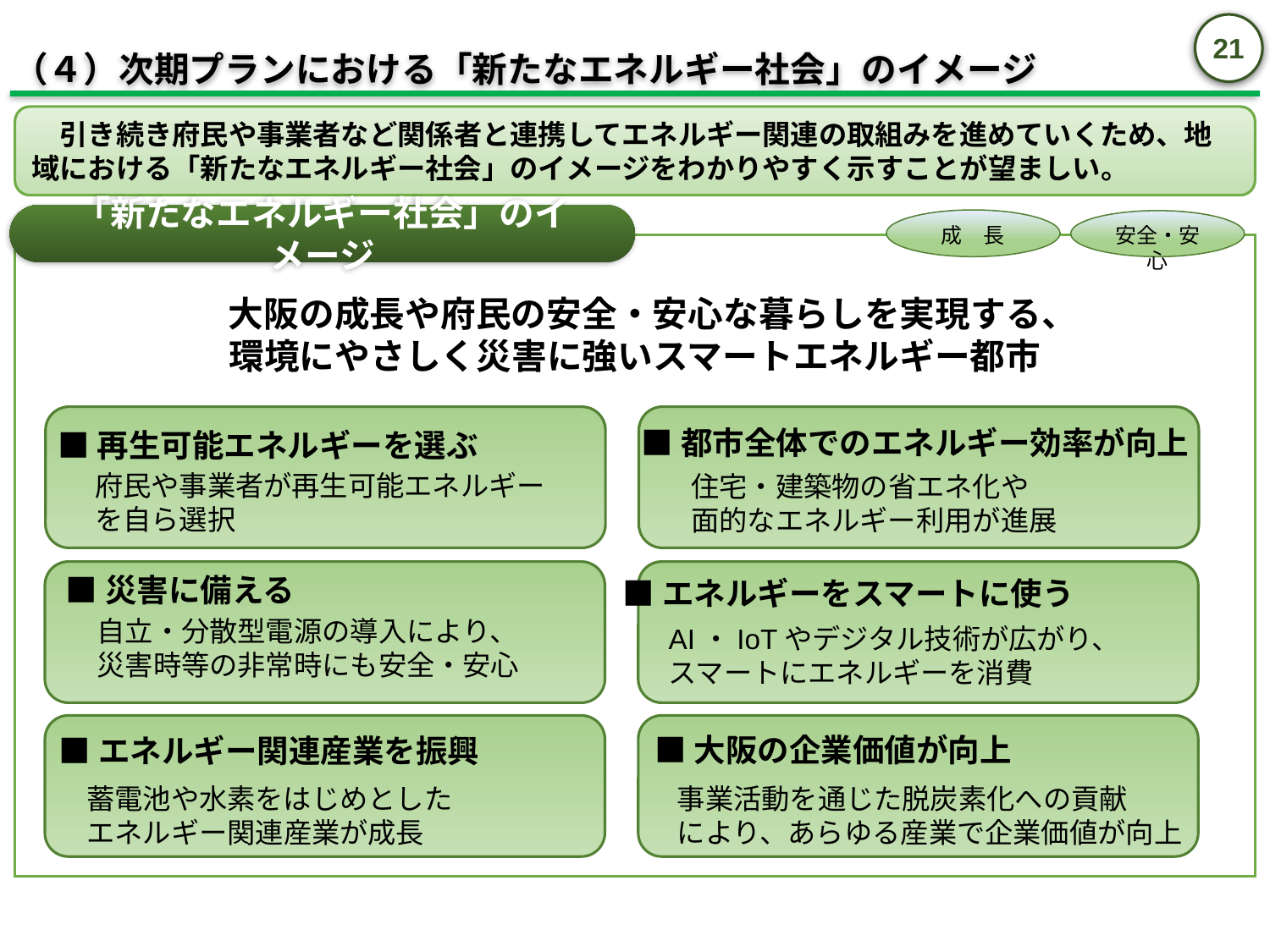

21
（４）次期プランにおける「新たなエネルギー社会」のイメージ

　引き続き府民や事業者など関係者と連携してエネルギー関連の取組みを進めていくため、地域における「新たなエネルギー社会」のイメージをわかりやすく示すことが望ましい。
「新たなエネルギー社会」のイメージ
成　長
安全・安心

大阪の成長や府民の安全・安心な暮らしを実現する、
環境にやさしく災害に強いスマートエネルギー都市

■都市全体でのエネルギー効率が向上
■再生可能エネルギーを選ぶ
府民や事業者が再生可能エネルギー
を自ら選択
住宅・建築物の省エネ化や
面的なエネルギー利用が進展

■災害に備える
■エネルギーをスマートに使う
自立・分散型電源の導入により、
災害時等の非常時にも安全・安心
AI・IoTやデジタル技術が広がり、
スマートにエネルギーを消費

■大阪の企業価値が向上
■エネルギー関連産業を振興
蓄電池や水素をはじめとした
エネルギー関連産業が成長
事業活動を通じた脱炭素化への貢献
により、あらゆる産業で企業価値が向上